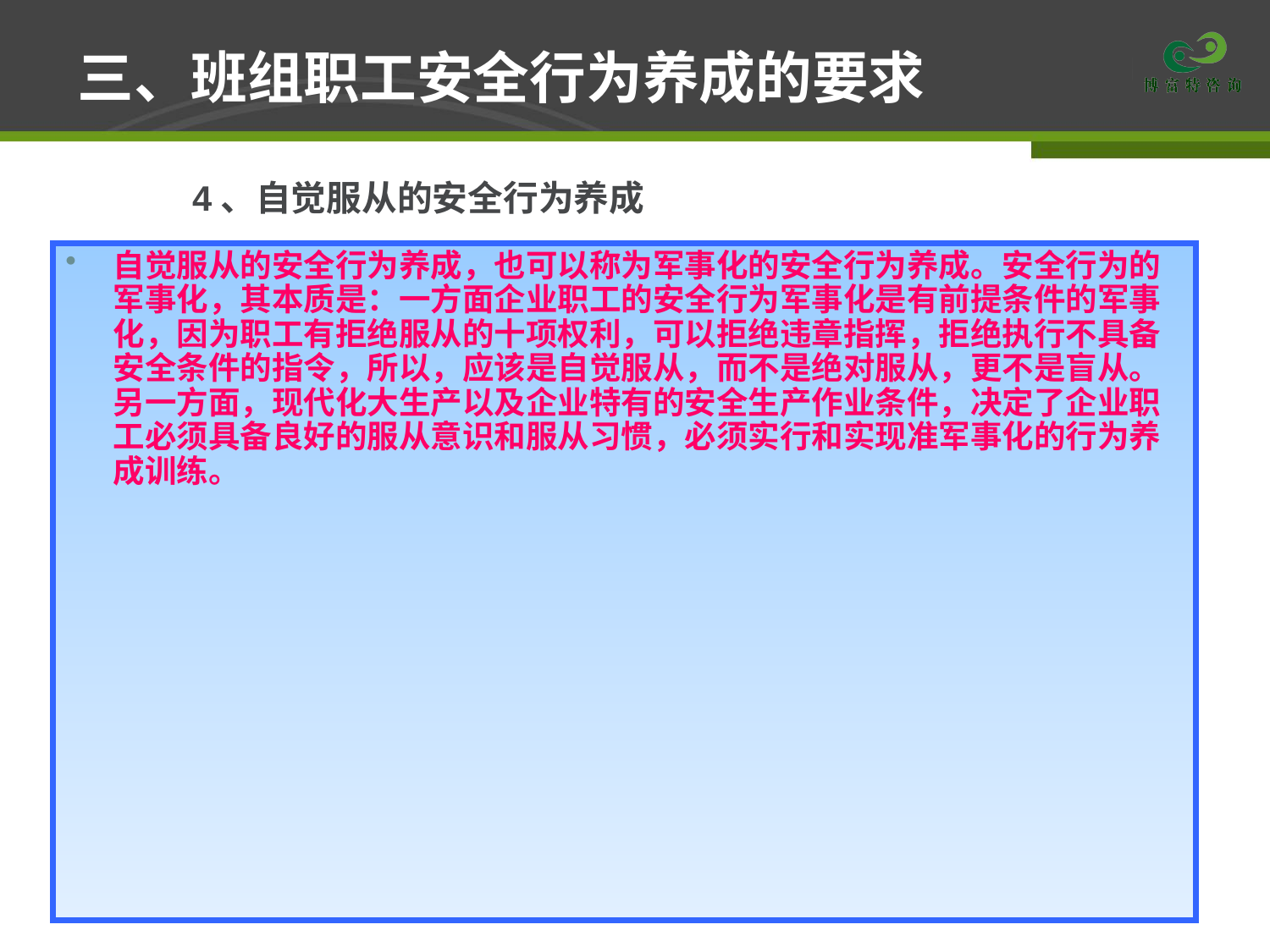

# 三、班组职工安全行为养成的要求
4、自觉服从的安全行为养成
自觉服从的安全行为养成，也可以称为军事化的安全行为养成。安全行为的军事化，其本质是：一方面企业职工的安全行为军事化是有前提条件的军事化，因为职工有拒绝服从的十项权利，可以拒绝违章指挥，拒绝执行不具备安全条件的指令，所以，应该是自觉服从，而不是绝对服从，更不是盲从。另一方面，现代化大生产以及企业特有的安全生产作业条件，决定了企业职工必须具备良好的服从意识和服从习惯，必须实行和实现准军事化的行为养成训练。
60